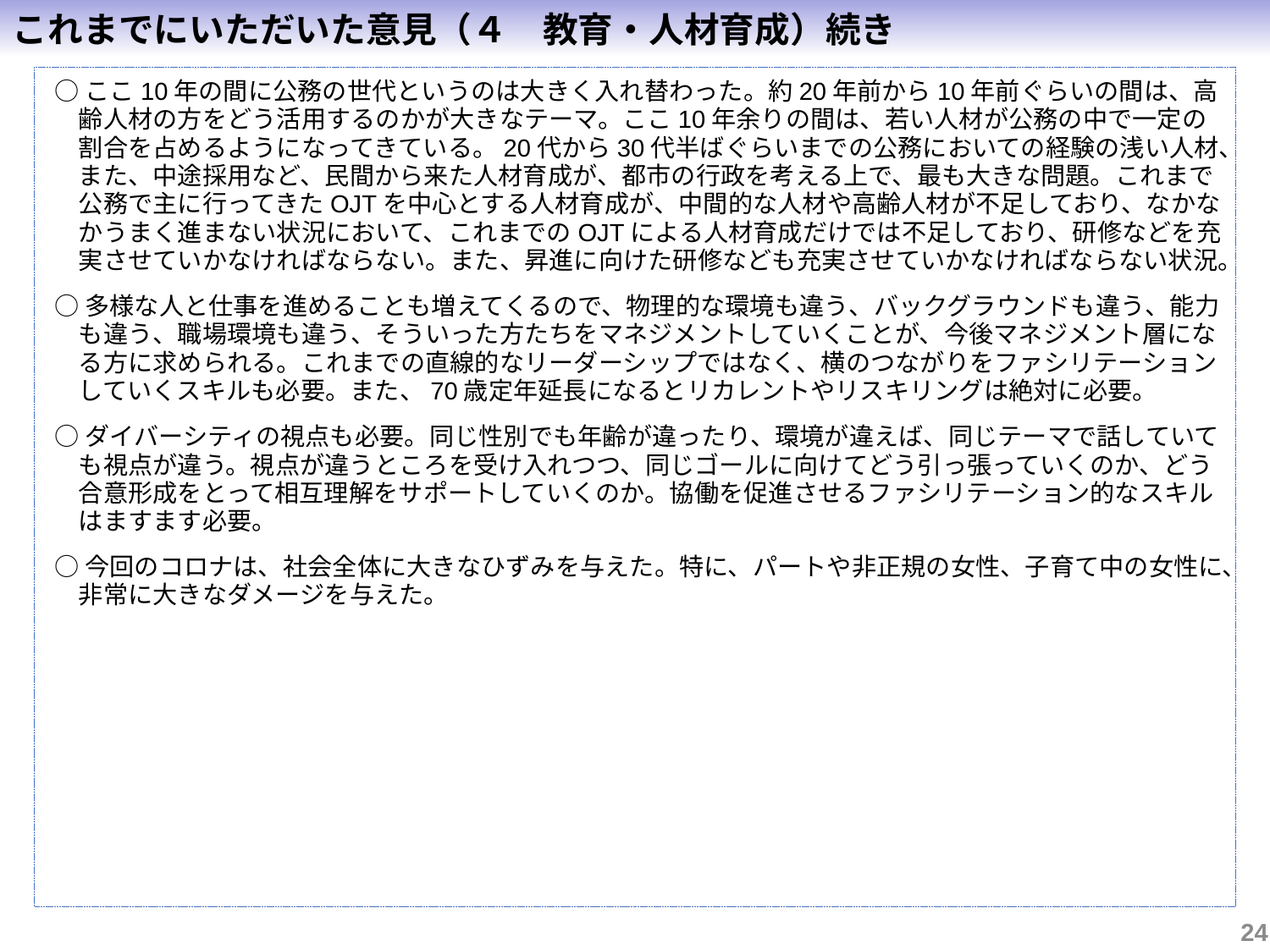

これまでにいただいた意見（４　教育・人材育成）続き
○ここ10年の間に公務の世代というのは大きく入れ替わった。約20年前から10年前ぐらいの間は、高齢人材の方をどう活用するのかが大きなテーマ。ここ10年余りの間は、若い人材が公務の中で一定の割合を占めるようになってきている。20代から30代半ばぐらいまでの公務においての経験の浅い人材、また、中途採用など、民間から来た人材育成が、都市の行政を考える上で、最も大きな問題。これまで公務で主に行ってきたOJTを中心とする人材育成が、中間的な人材や高齢人材が不足しており、なかなかうまく進まない状況において、これまでのOJTによる人材育成だけでは不足しており、研修などを充実させていかなければならない。また、昇進に向けた研修なども充実させていかなければならない状況。
○多様な人と仕事を進めることも増えてくるので、物理的な環境も違う、バックグラウンドも違う、能力も違う、職場環境も違う、そういった方たちをマネジメントしていくことが、今後マネジメント層になる方に求められる。これまでの直線的なリーダーシップではなく、横のつながりをファシリテーションしていくスキルも必要。また、70歳定年延長になるとリカレントやリスキリングは絶対に必要。
○ダイバーシティの視点も必要。同じ性別でも年齢が違ったり、環境が違えば、同じテーマで話していても視点が違う。視点が違うところを受け入れつつ、同じゴールに向けてどう引っ張っていくのか、どう合意形成をとって相互理解をサポートしていくのか。協働を促進させるファシリテーション的なスキルはますます必要。
○今回のコロナは、社会全体に大きなひずみを与えた。特に、パートや非正規の女性、子育て中の女性に、非常に大きなダメージを与えた。
24